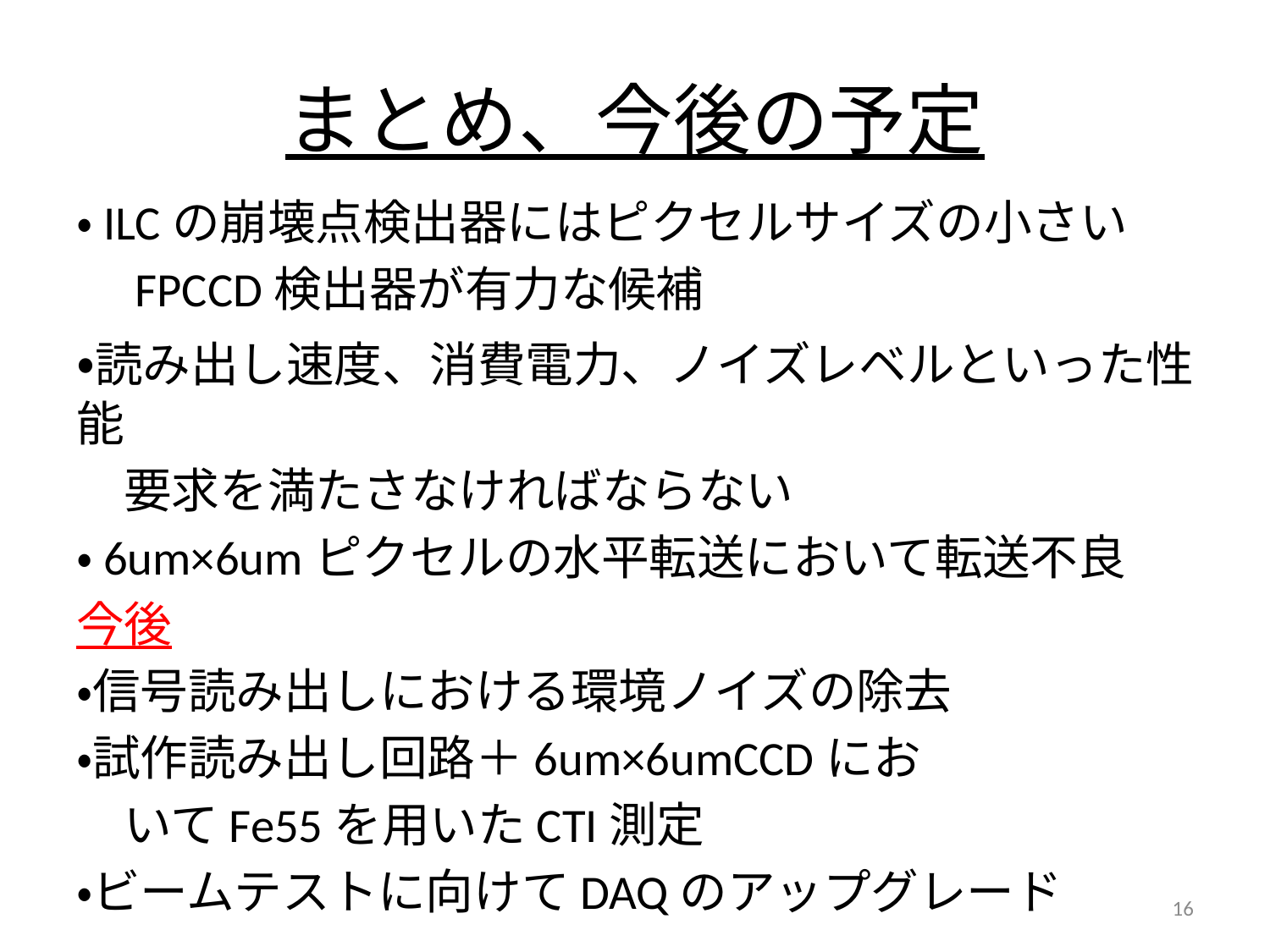

# まとめ、今後の予定
・ILCの崩壊点検出器にはピクセルサイズの小さい
　FPCCD検出器が有力な候補
・読み出し速度、消費電力、ノイズレベルといった性能
　要求を満たさなければならない
・6um×6umピクセルの水平転送において転送不良
今後
・信号読み出しにおける環境ノイズの除去
・試作読み出し回路＋6um×6umCCDにお
　いてFe55を用いたCTI測定
・ビームテストに向けてDAQのアップグレード
16